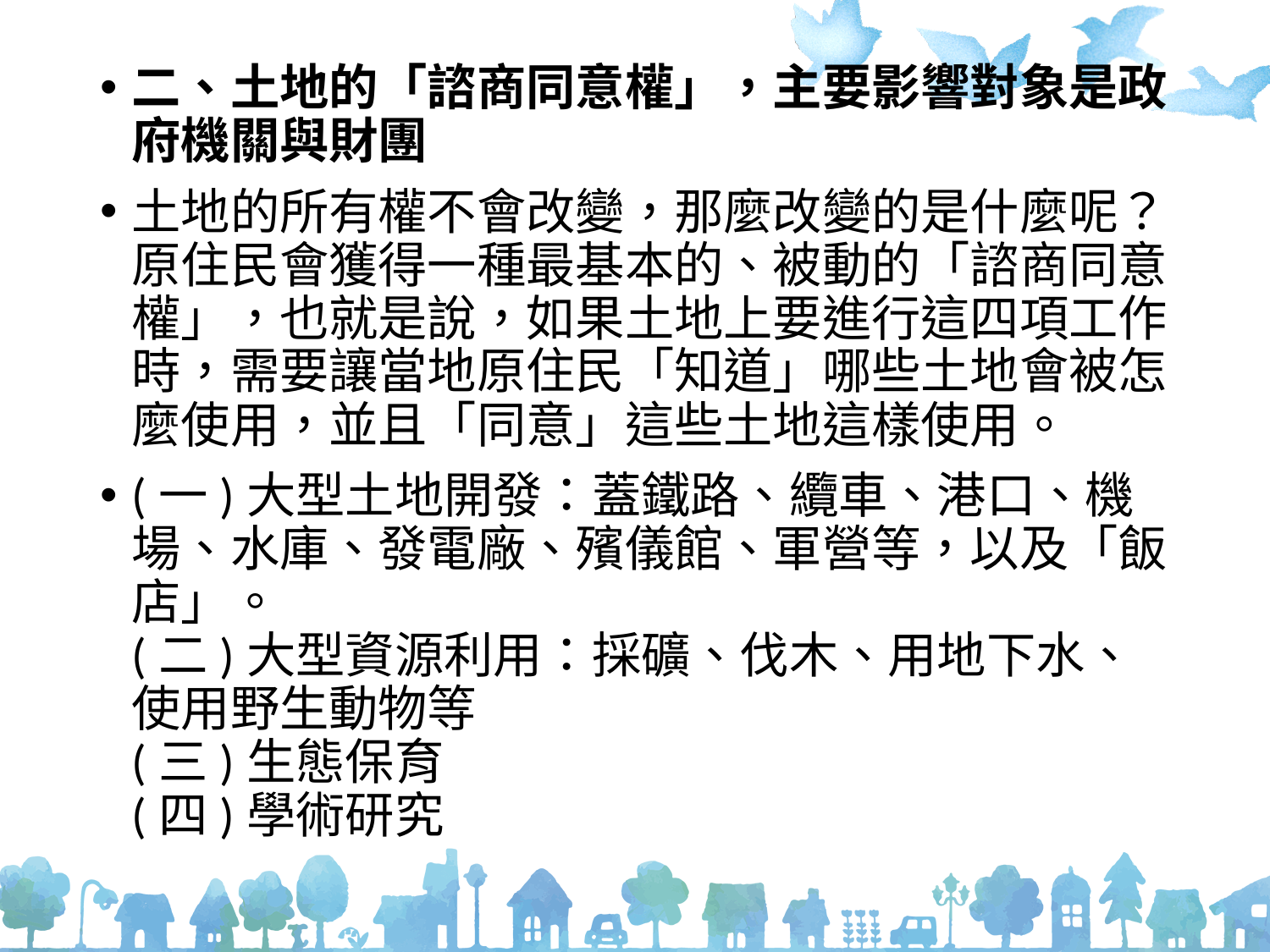

#
二、土地的「諮商同意權」，主要影響對象是政府機關與財團
土地的所有權不會改變，那麼改變的是什麼呢？原住民會獲得一種最基本的、被動的「諮商同意權」，也就是說，如果土地上要進行這四項工作時，需要讓當地原住民「知道」哪些土地會被怎麼使用，並且「同意」這些土地這樣使用。
(一)大型土地開發：蓋鐵路、纜車、港口、機場、水庫、發電廠、殯儀館、軍營等，以及「飯店」。
(二)大型資源利用：採礦、伐木、用地下水、使用野生動物等
(三)生態保育
(四)學術研究